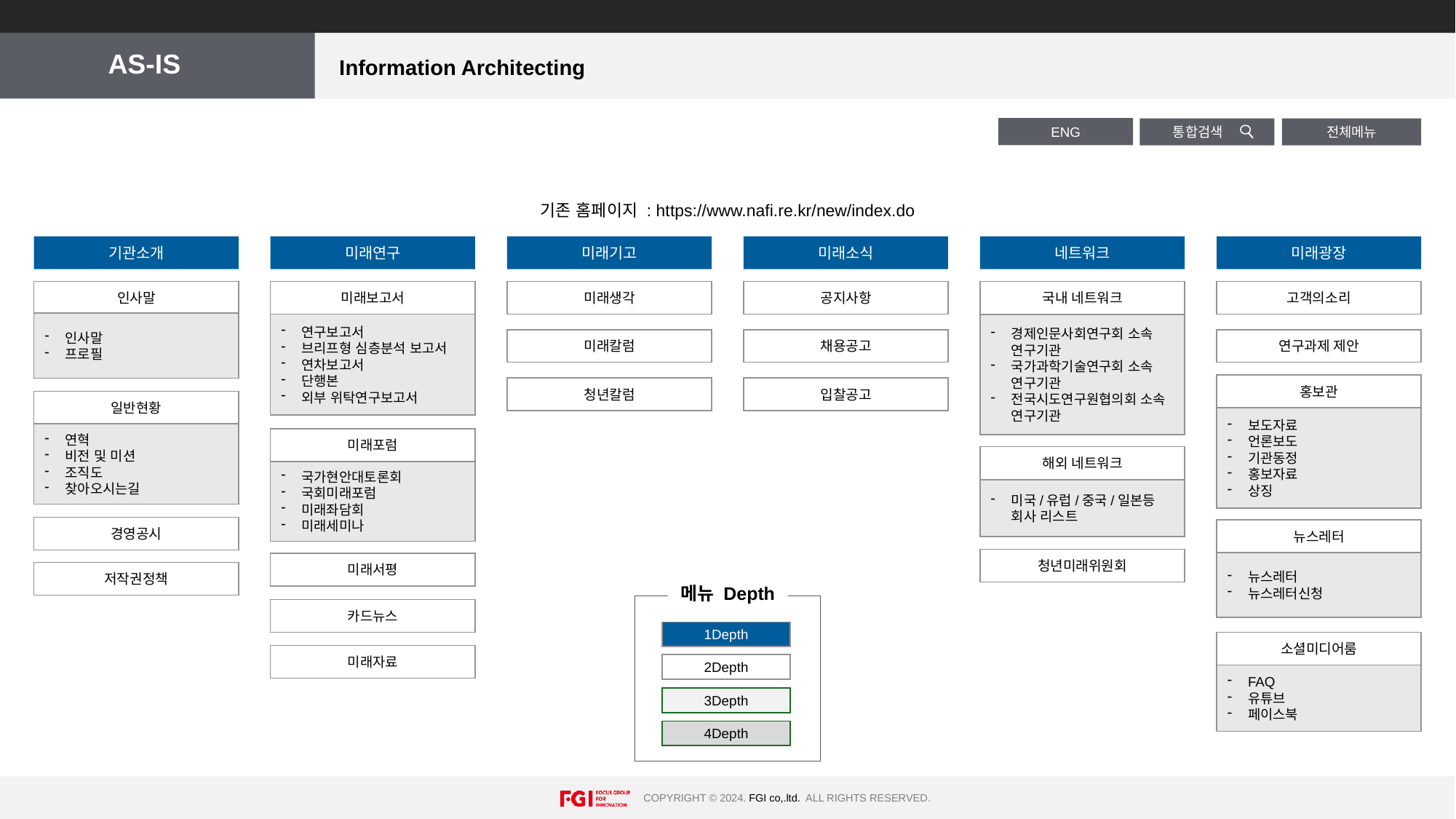

AS-IS
Information Architecting
ENG
     통합검색
전체메뉴

기존 홈페이지 : https://www.nafi.re.kr/new/index.do
기관소개
미래연구
미래기고
미래소식
네트워크
미래광장
인사말
인사말
프로필
미래보고서
연구보고서
브리프형 심층분석 보고서
연차보고서
단행본
외부 위탁연구보고서
미래생각
공지사항
국내 네트워크
경제인문사회연구회 소속 연구기관
국가과학기술연구회 소속 연구기관
전국시도연구원협의회 소속 연구기관
고객의소리
미래칼럼
채용공고
연구과제 제안
홍보관
보도자료
언론보도
기관동정
홍보자료
상징
청년칼럼
입찰공고
일반현황
연혁
비전 및 미션
조직도
찾아오시는길
미래포럼
국가현안대토론회
국회미래포럼
미래좌담회
미래세미나
해외 네트워크
미국/유럽/중국/일본등 회사 리스트
경영공시
뉴스레터
뉴스레터
뉴스레터신청
청년미래위원회
미래서평
저작권정책
카드뉴스
소셜미디어룸
FAQ
유튜브
페이스북
미래자료
메뉴 Depth

1Depth
2Depth
3Depth
4Depth